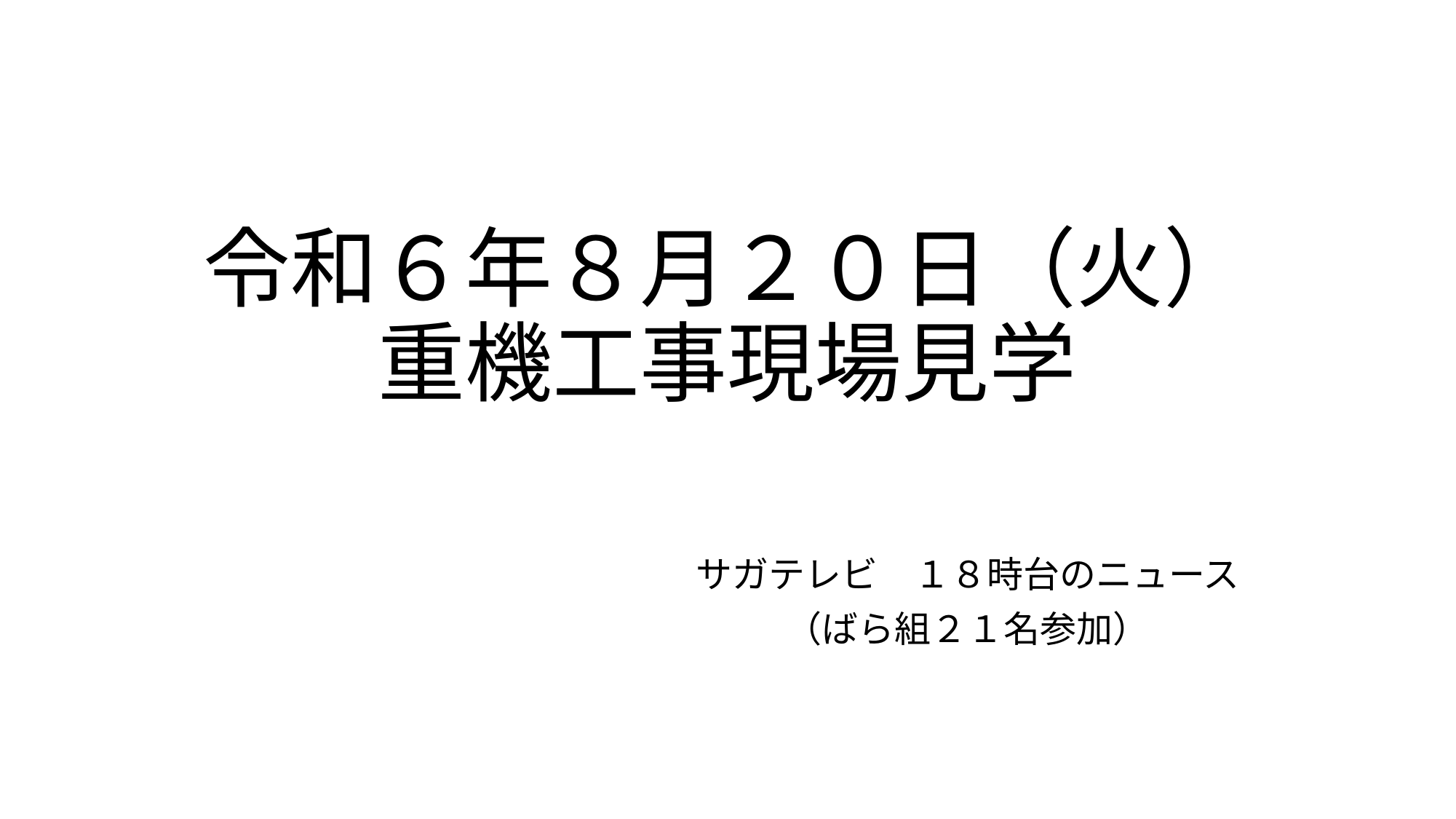

# 令和６年８月２０日（火） 重機工事現場見学
サガテレビ　１８時台のニュース
（ばら組２１名参加）